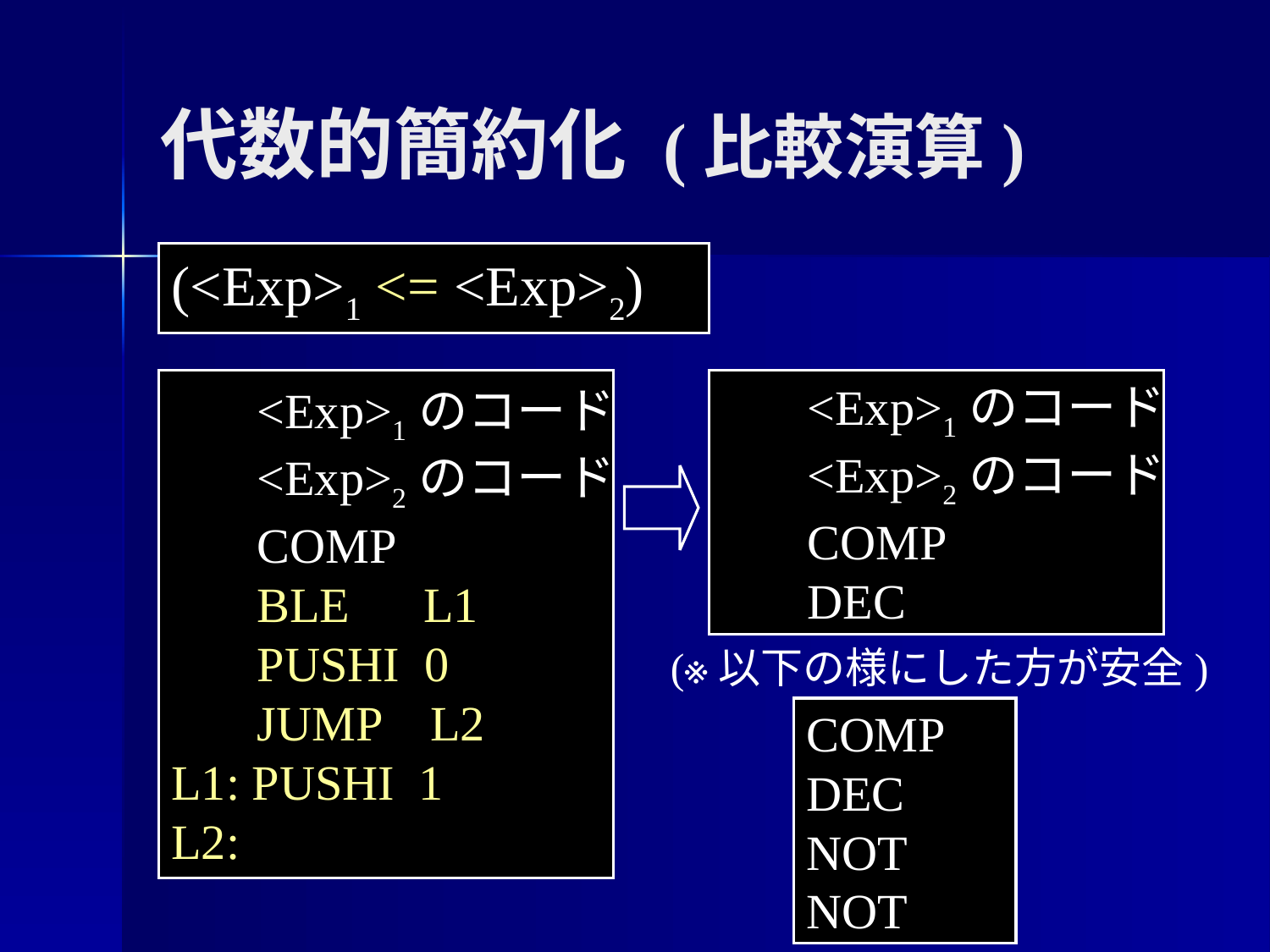

代数的簡約化 (比較演算)
(<Exp>1 <= <Exp>2)
       <Exp>1のコード
       <Exp>2のコード
       COMP
       BLE      L1
       PUSHI  0
       JUMP    L2
L1: PUSHI  1
L2:
       <Exp>1のコード
       <Exp>2のコード
       COMP
       BLE      L1
       PUSHI  0
       JUMP    L2
L1: PUSHI  1
L2:
       <Exp>1のコード
       <Exp>2のコード
       COMP
       DEC

(※以下の様にした方が安全)
COMP
DEC
NOT
NOT